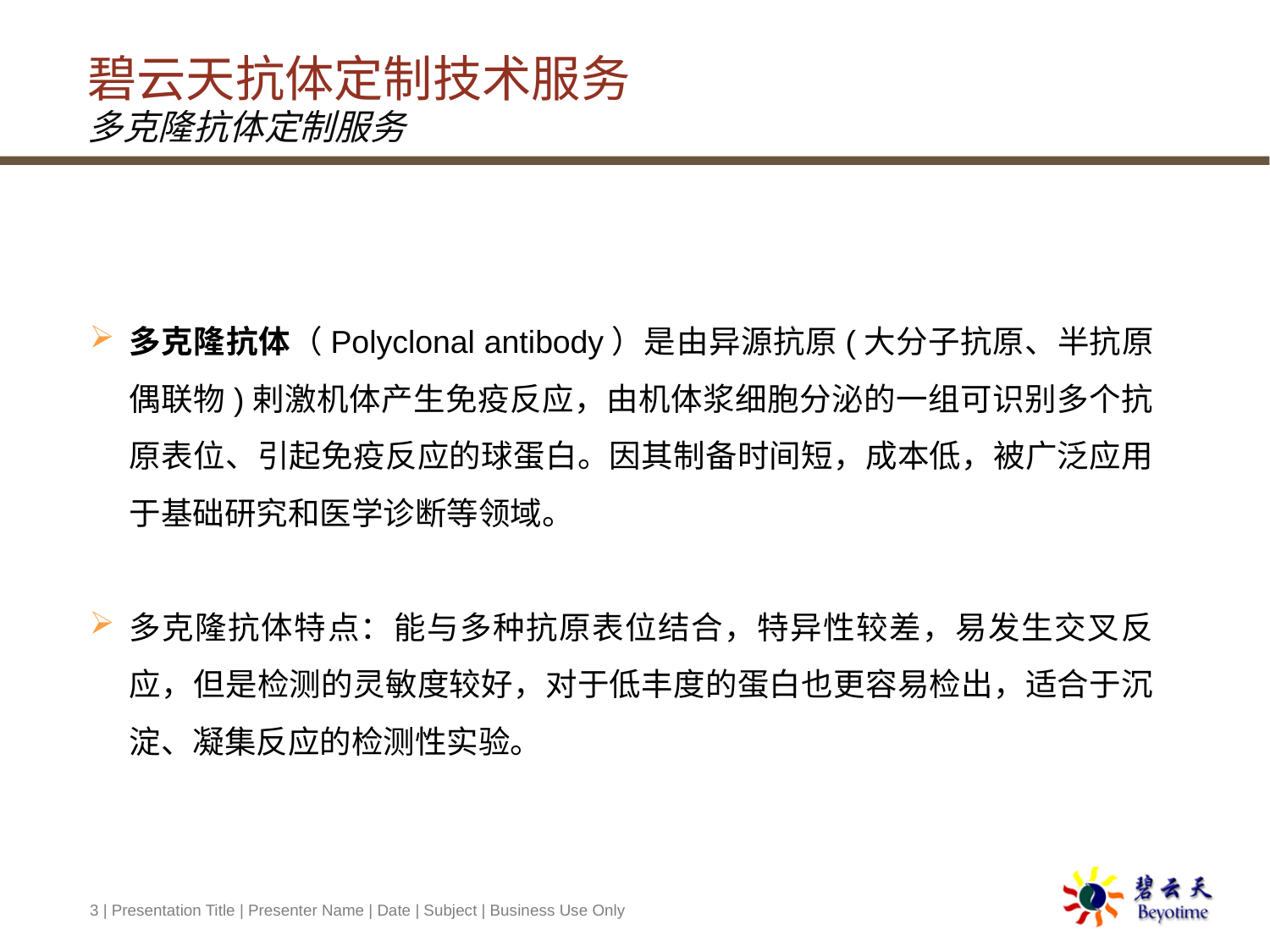

# 碧云天抗体定制技术服务 多克隆抗体定制服务
多克隆抗体（Polyclonal antibody）是由异源抗原(大分子抗原、半抗原偶联物)剌激机体产生免疫反应，由机体浆细胞分泌的一组可识别多个抗原表位、引起免疫反应的球蛋白。因其制备时间短，成本低，被广泛应用于基础研究和医学诊断等领域。

多克隆抗体特点：能与多种抗原表位结合，特异性较差，易发生交叉反应，但是检测的灵敏度较好，对于低丰度的蛋白也更容易检出，适合于沉淀、凝集反应的检测性实验。
3 | Presentation Title | Presenter Name | Date | Subject | Business Use Only